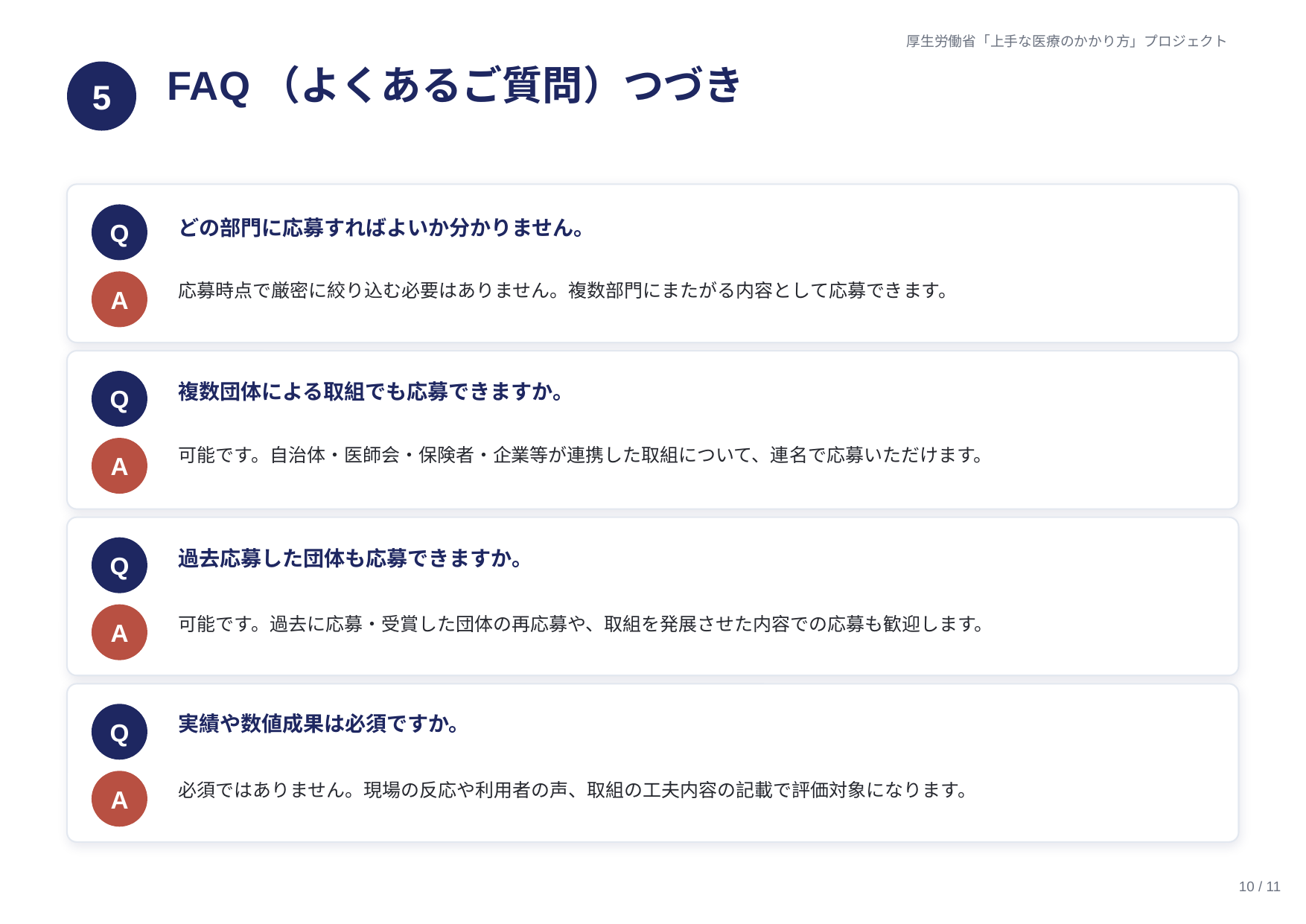

厚生労働省「上手な医療のかかり方」プロジェクト
FAQ（よくあるご質問）つづき

5

Q
どの部門に応募すればよいか分かりません。

A
応募時点で厳密に絞り込む必要はありません。複数部門にまたがる内容として応募できます。

Q
複数団体による取組でも応募できますか。

A
可能です。自治体・医師会・保険者・企業等が連携した取組について、連名で応募いただけます。

Q
過去応募した団体も応募できますか。

A
可能です。過去に応募・受賞した団体の再応募や、取組を発展させた内容での応募も歓迎します。

Q
実績や数値成果は必須ですか。

A
必須ではありません。現場の反応や利用者の声、取組の工夫内容の記載で評価対象になります。
10 / 11